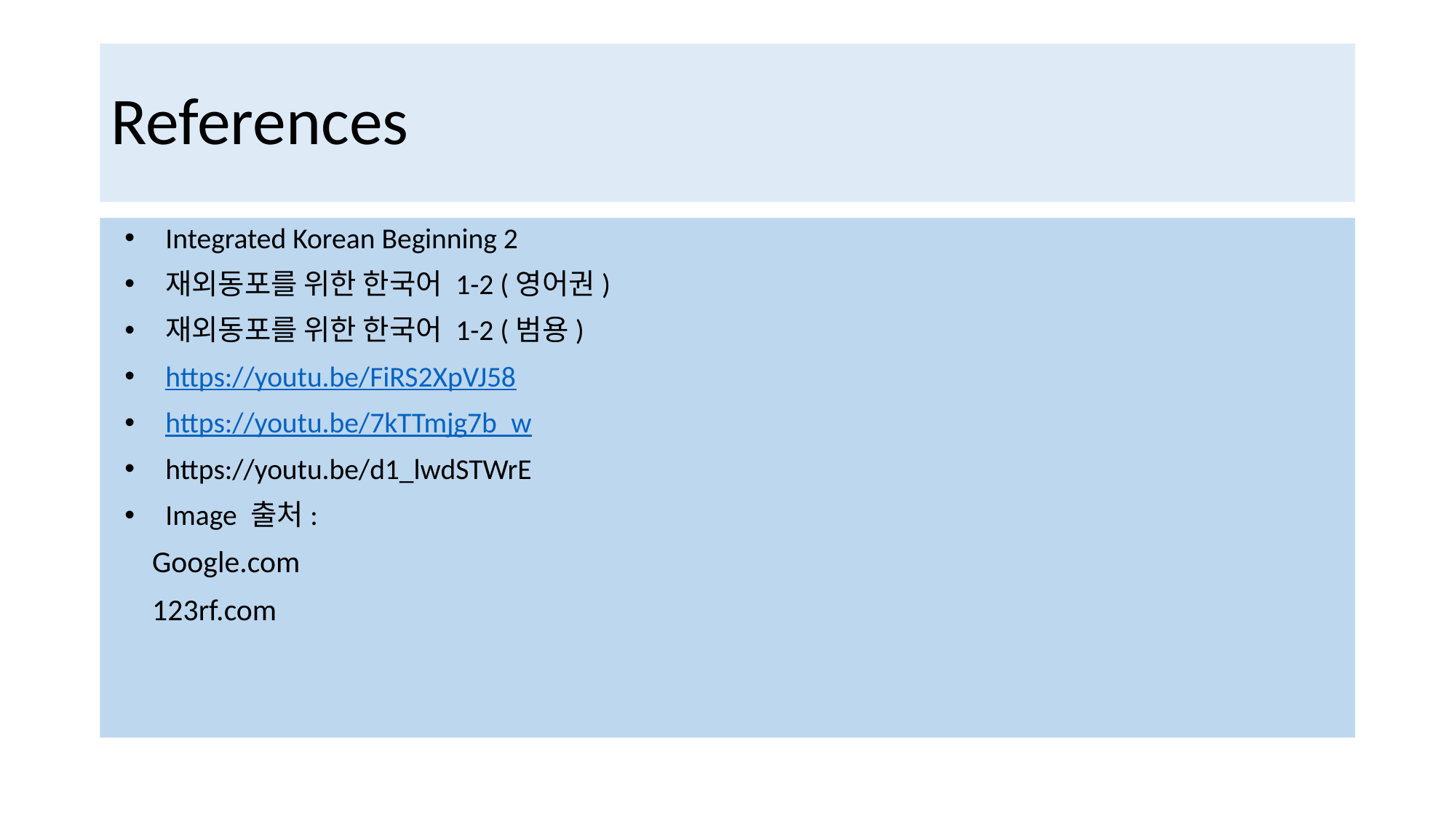

# References
Integrated Korean Beginning 2
재외동포를 위한 한국어 1-2 (영어권)
재외동포를 위한 한국어 1-2 (범용)
https://youtu.be/FiRS2XpVJ58
https://youtu.be/7kTTmjg7b_w
https://youtu.be/d1_lwdSTWrE
Image 출처:
Google.com
123rf.com